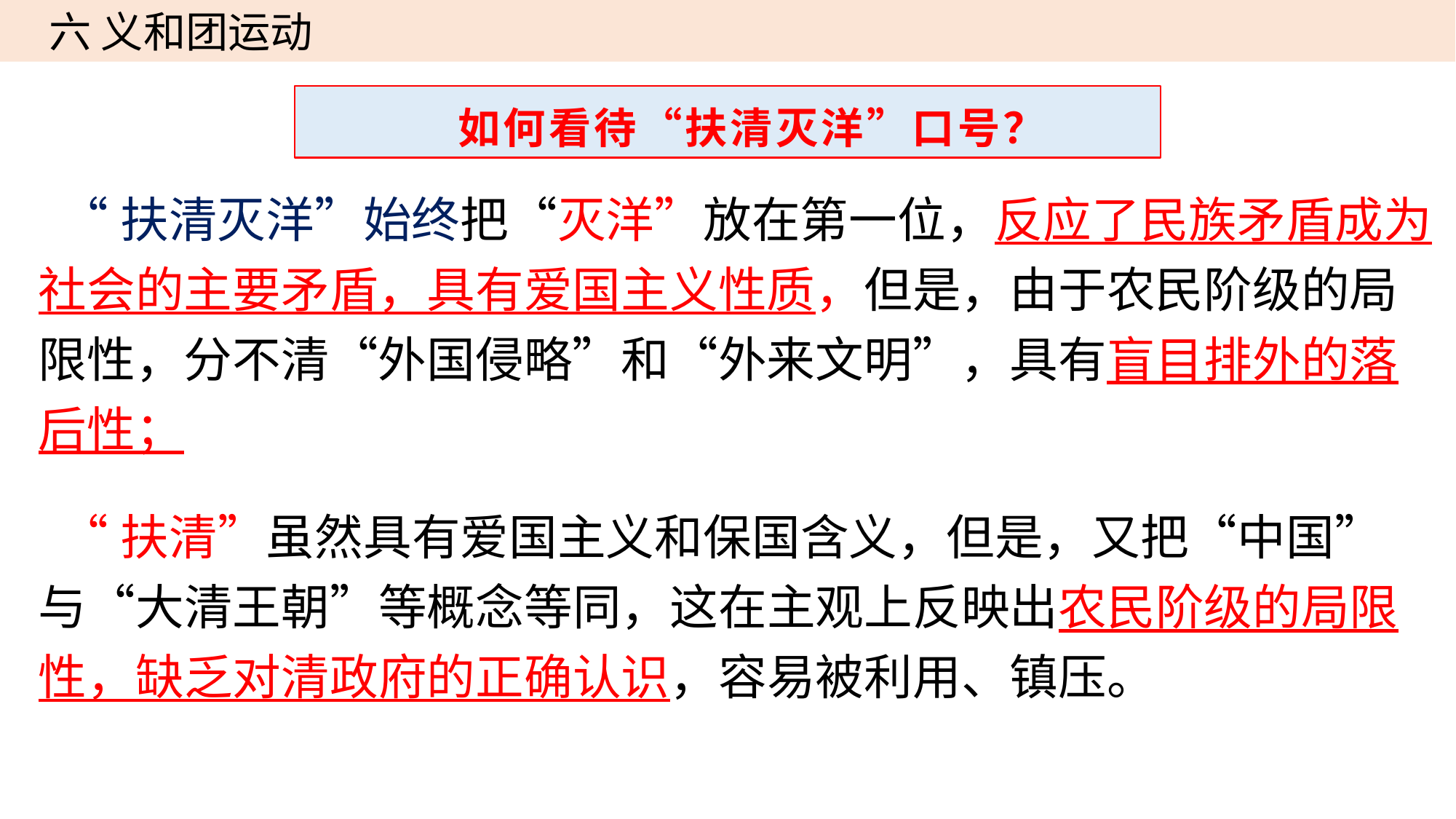

六 义和团运动
   如何看待“扶清灭洋”口号？
  “扶清灭洋”始终把“灭洋”放在第一位，反应了民族矛盾成为社会的主要矛盾，具有爱国主义性质，但是，由于农民阶级的局限性，分不清“外国侵略”和“外来文明”，具有盲目排外的落后性；

  “扶清”虽然具有爱国主义和保国含义，但是，又把“中国”与“大清王朝”等概念等同，这在主观上反映出农民阶级的局限性，缺乏对清政府的正确认识，容易被利用、镇压。